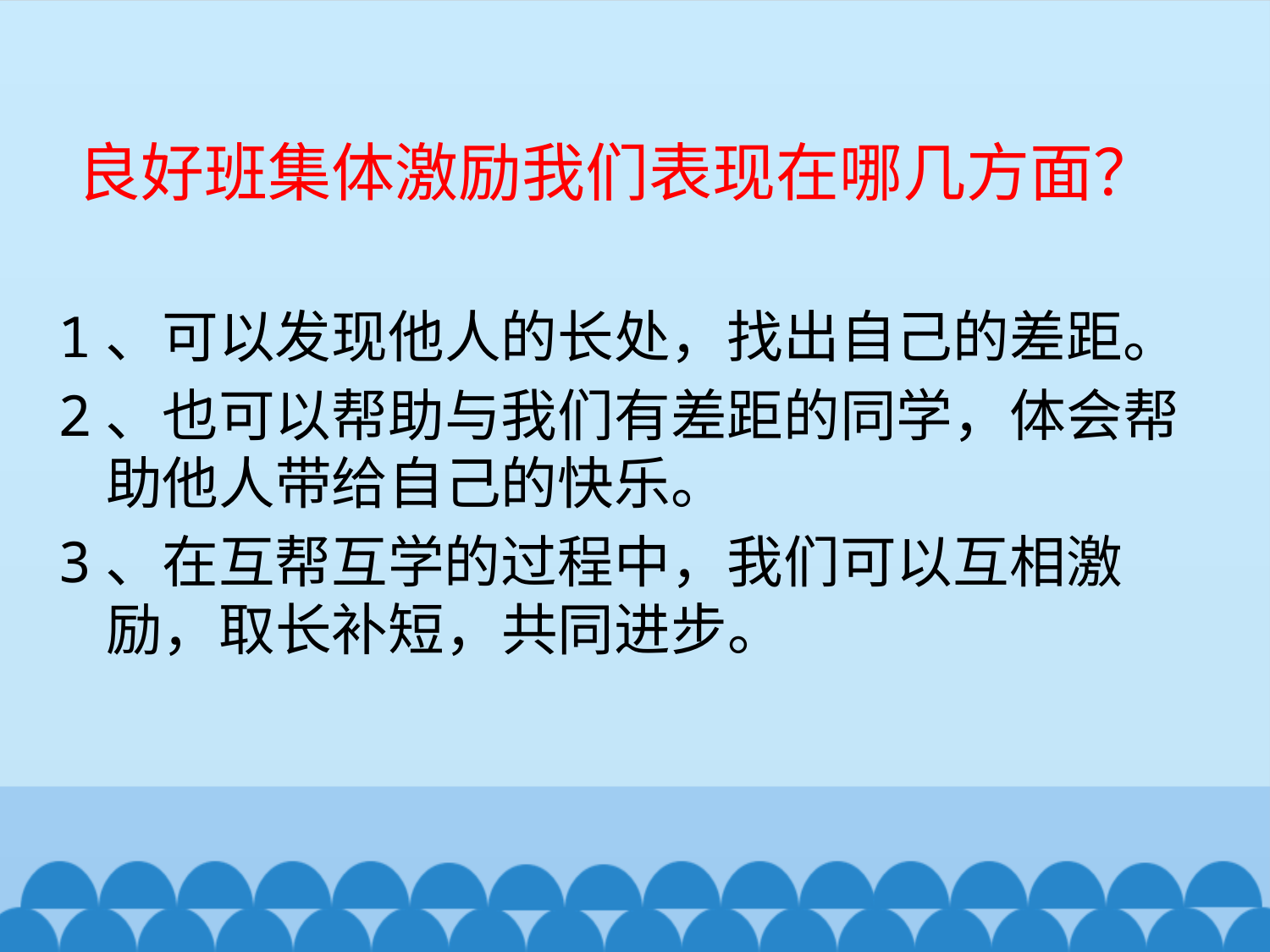

良好班集体激励我们表现在哪几方面？
1、可以发现他人的长处，找出自己的差距。
2、也可以帮助与我们有差距的同学，体会帮助他人带给自己的快乐。
3、在互帮互学的过程中，我们可以互相激励，取长补短，共同进步。